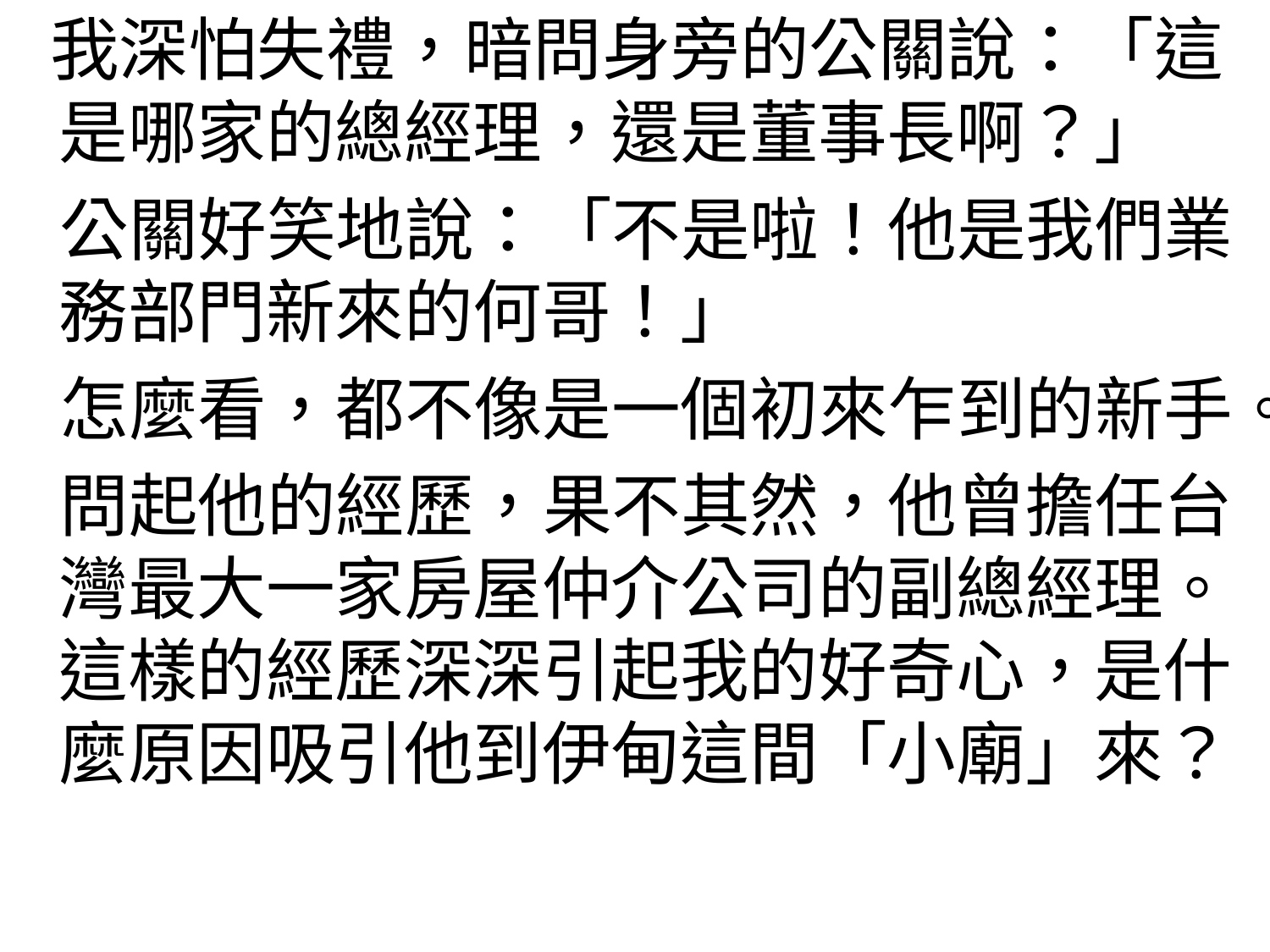

我深怕失禮，暗問身旁的公關說：「這是哪家的總經理，還是董事長啊？」
  公關好笑地說：「不是啦！他是我們業務部門新來的何哥！」
  怎麼看，都不像是一個初來乍到的新手。
  問起他的經歷，果不其然，他曾擔任台灣最大一家房屋仲介公司的副總經理。這樣的經歷深深引起我的好奇心，是什麼原因吸引他到伊甸這間「小廟」來？